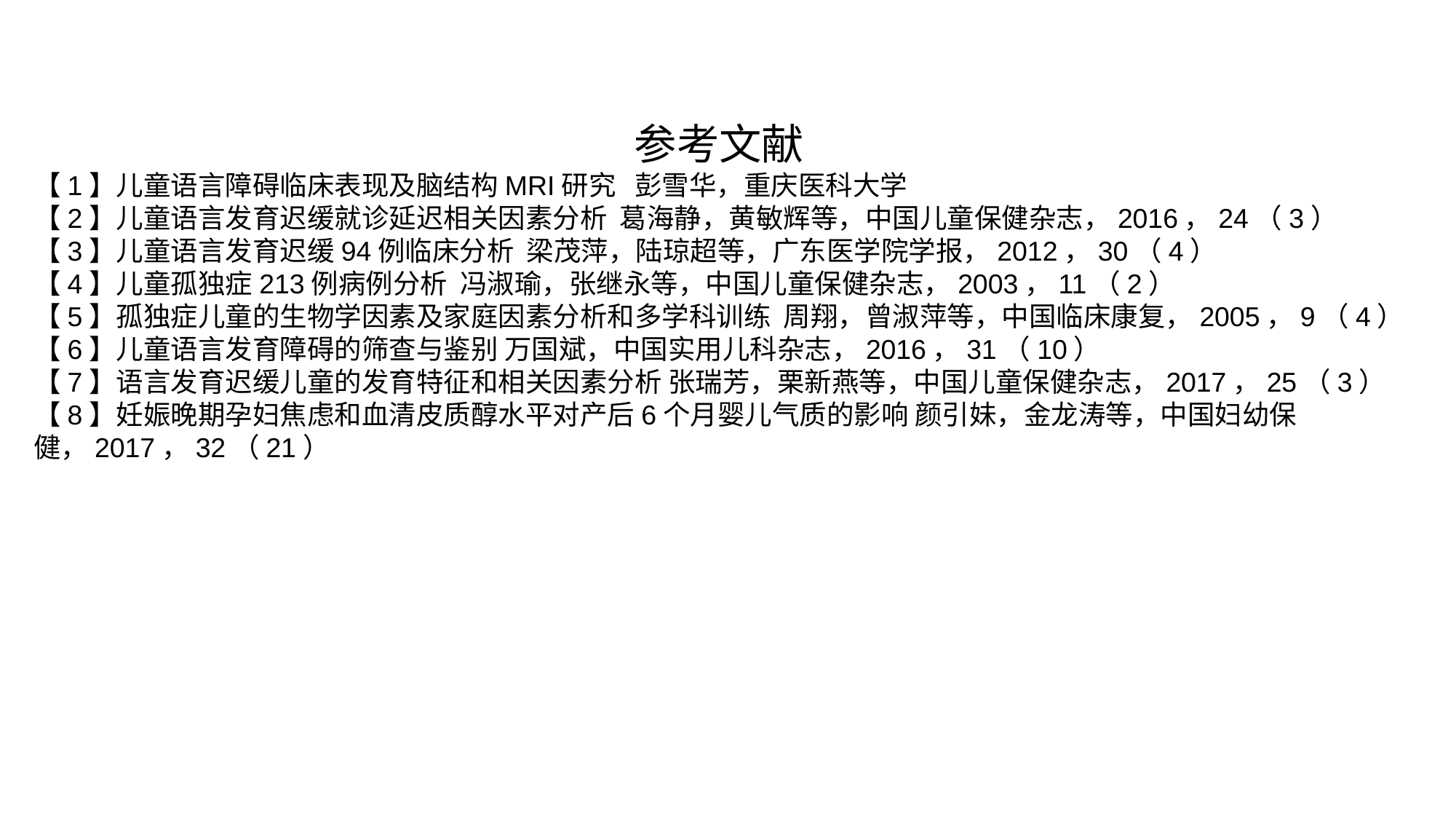

参考文献
【1】儿童语言障碍临床表现及脑结构MRI研究   彭雪华，重庆医科大学
【2】儿童语言发育迟缓就诊延迟相关因素分析  葛海静，黄敏辉等，中国儿童保健杂志，2016，24（3）
【3】儿童语言发育迟缓94例临床分析  梁茂萍，陆琼超等，广东医学院学报，2012，30（4）
【4】儿童孤独症213例病例分析  冯淑瑜，张继永等，中国儿童保健杂志，2003，11（2）
【5】孤独症儿童的生物学因素及家庭因素分析和多学科训练  周翔，曾淑萍等，中国临床康复，2005，9（4）
【6】儿童语言发育障碍的筛查与鉴别 万国斌，中国实用儿科杂志，2016，31（10）
【7】语言发育迟缓儿童的发育特征和相关因素分析 张瑞芳，栗新燕等，中国儿童保健杂志，2017，25（3）
【8】妊娠晚期孕妇焦虑和血清皮质醇水平对产后6个月婴儿气质的影响 颜引妹，金龙涛等，中国妇幼保健，2017，32（21）